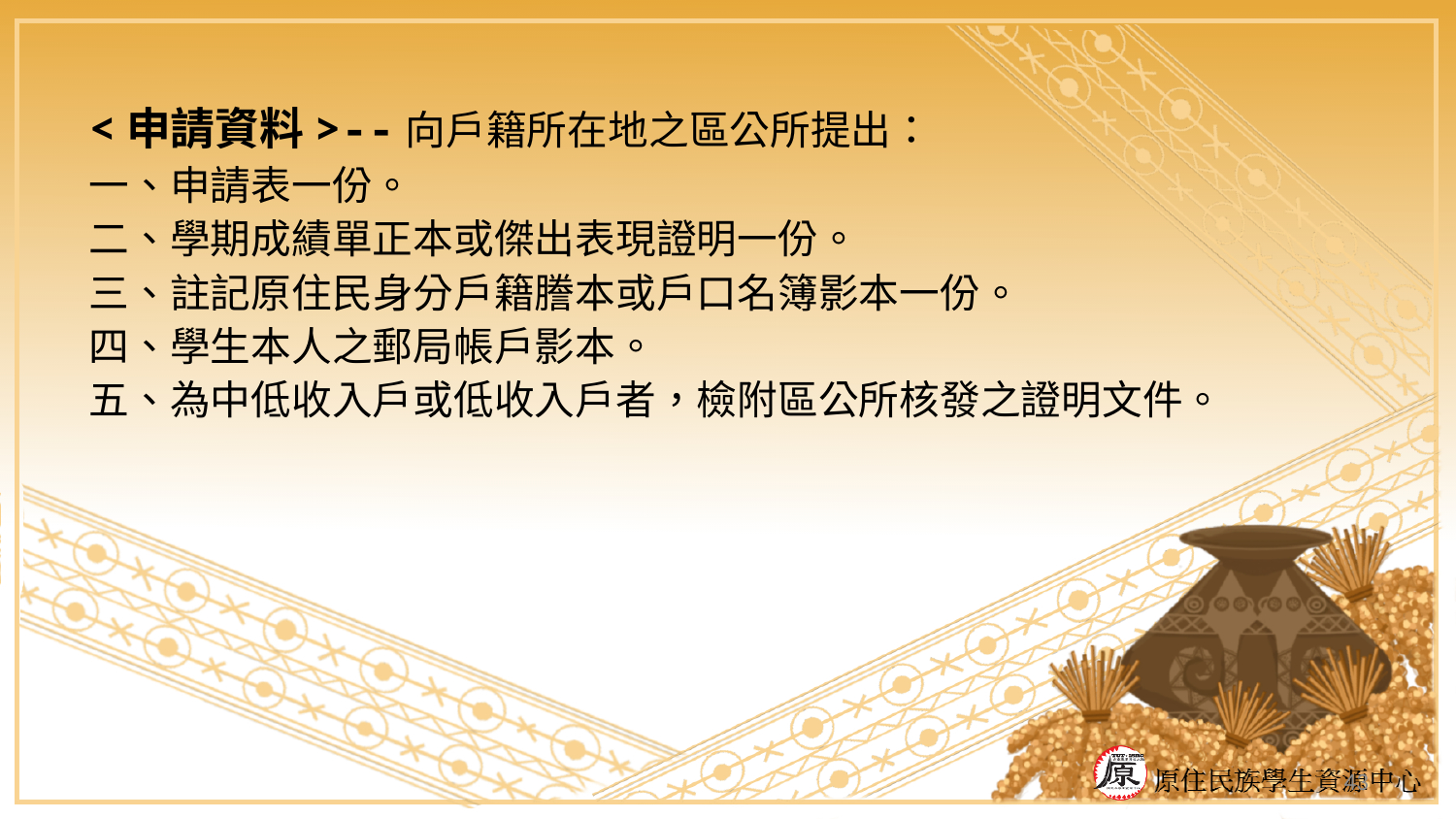

<申請資料>--向戶籍所在地之區公所提出：
一、申請表一份。
二、學期成績單正本或傑出表現證明一份。
三、註記原住民身分戶籍謄本或戶口名簿影本一份。
四、學生本人之郵局帳戶影本。
五、為中低收入戶或低收入戶者，檢附區公所核發之證明文件。
43